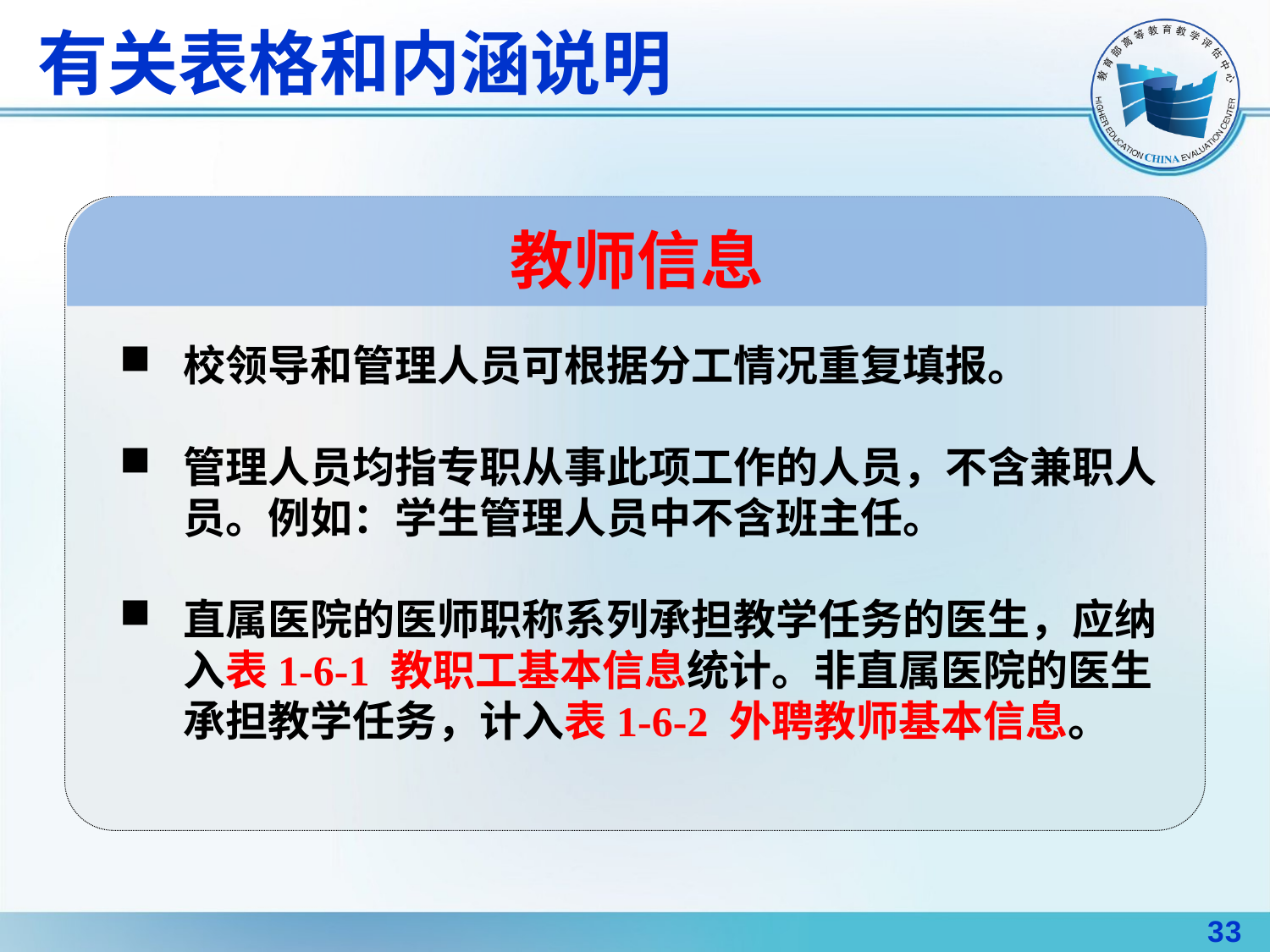

# 有关表格和内涵说明
教师信息

校领导和管理人员可根据分工情况重复填报。

管理人员均指专职从事此项工作的人员，不含兼职人员。例如：学生管理人员中不含班主任。

直属医院的医师职称系列承担教学任务的医生，应纳入表1-6-1 教职工基本信息统计。非直属医院的医生承担教学任务，计入表1-6-2 外聘教师基本信息。